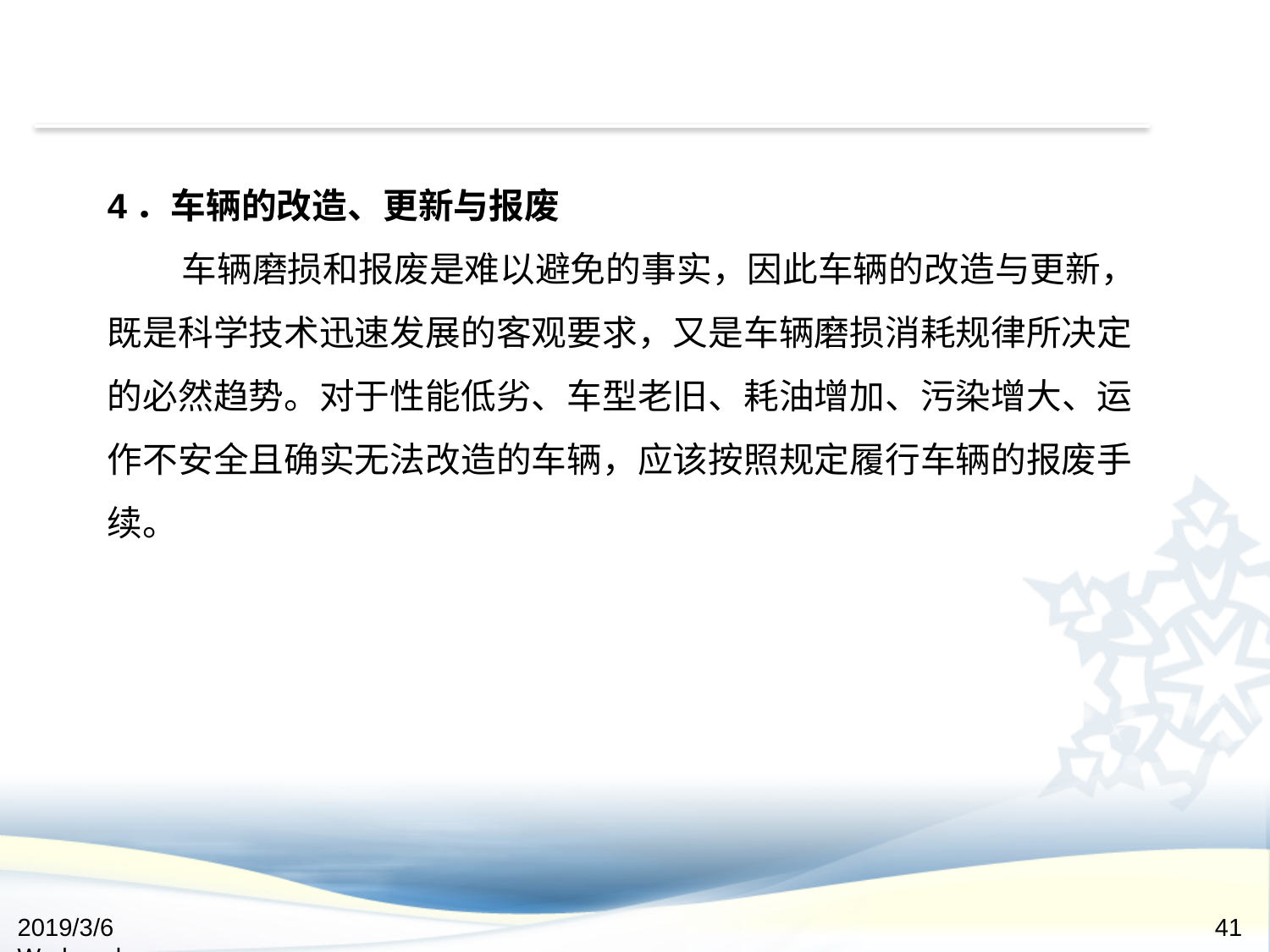

4．车辆的改造、更新与报废
车辆磨损和报废是难以避免的事实，因此车辆的改造与更新，既是科学技术迅速发展的客观要求，又是车辆磨损消耗规律所决定的必然趋势。对于性能低劣、车型老旧、耗油增加、污染增大、运作不安全且确实无法改造的车辆，应该按照规定履行车辆的报废手续。